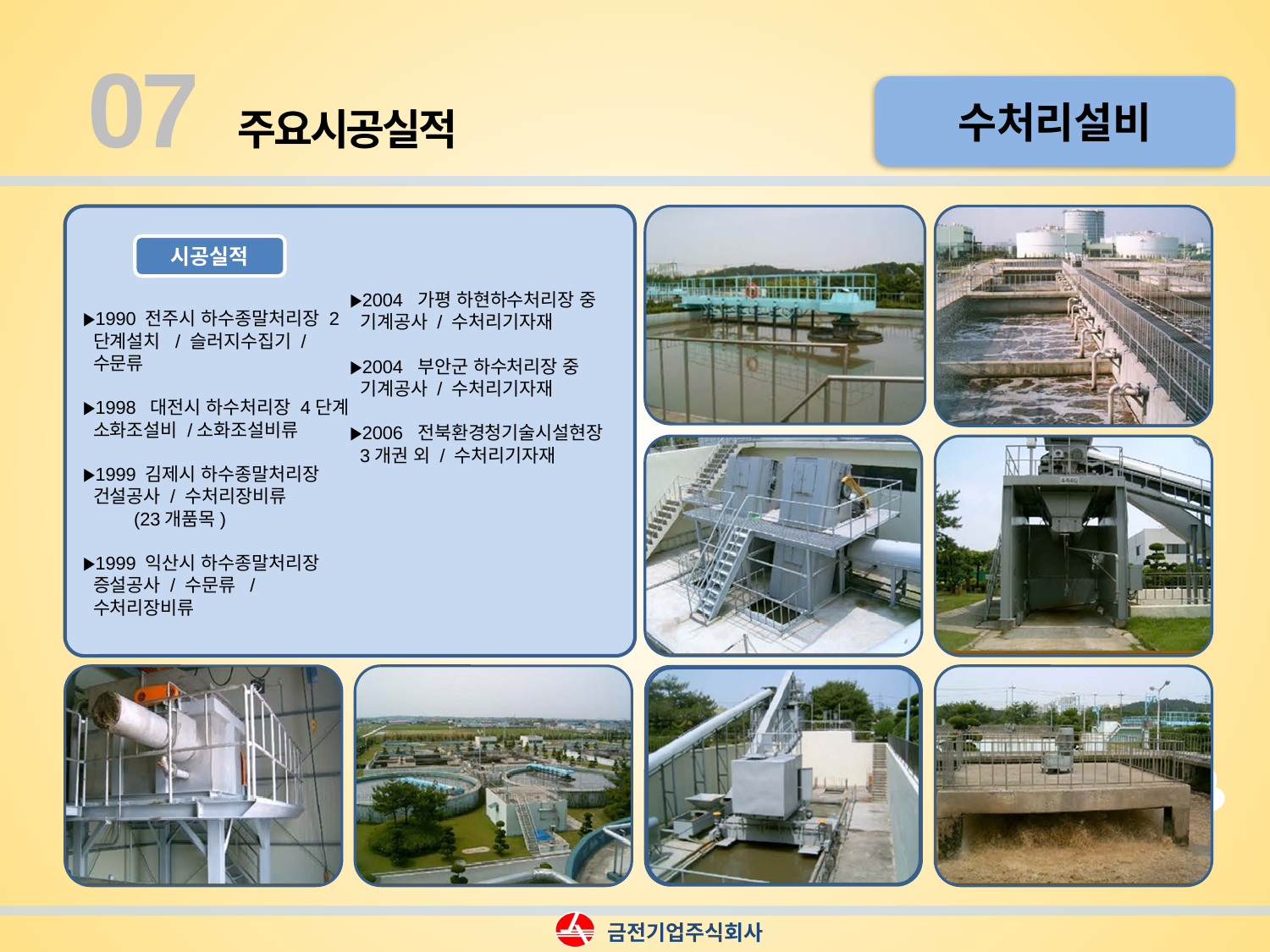

07
수처리설비
주요시공실적

▶1990 전주시 하수종말처리장 2단계설치  / 슬러지수집기 /수문류

▶1998  대전시 하수처리장 4단계 소화조설비 /소화조설비류

▶1999 김제시 하수종말처리장 건설공사 / 수처리장비류
          (23개품목)

▶1999 익산시 하수종말처리장 증설공사 / 수문류  /수처리장비류

▶2004  가평 하현하수처리장 중 기계공사 / 수처리기자재

▶2004  부안군 하수처리장 중 기계공사 / 수처리기자재

▶2006  전북환경청기술시설현장 3개권 외 / 수처리기자재

시공실적

금전기업주식회사